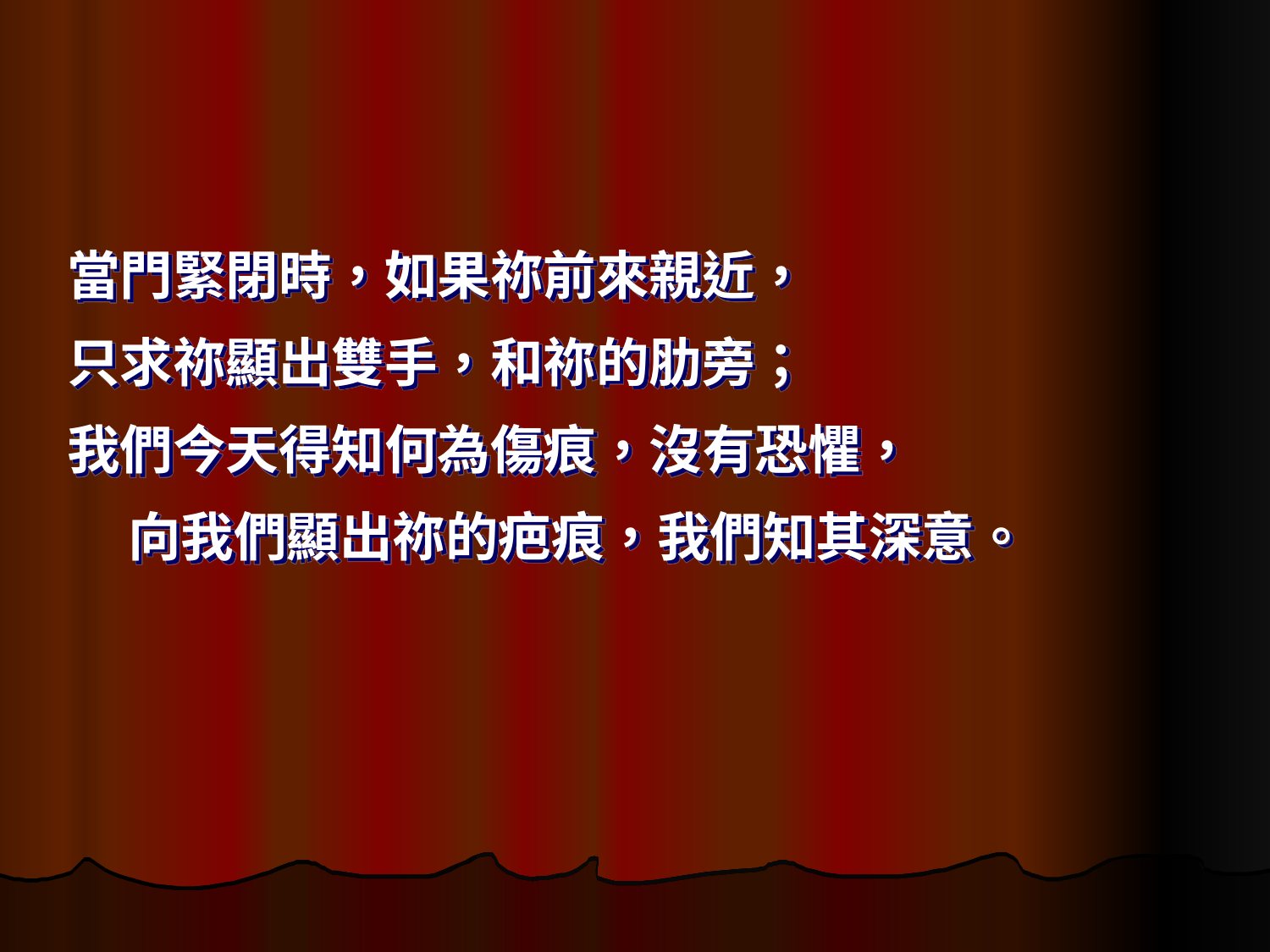

當門緊閉時，如果祢前來親近，
只求祢顯出雙手，和祢的肋旁；
我們今天得知何為傷痕，沒有恐懼，
    向我們顯出祢的疤痕，我們知其深意。